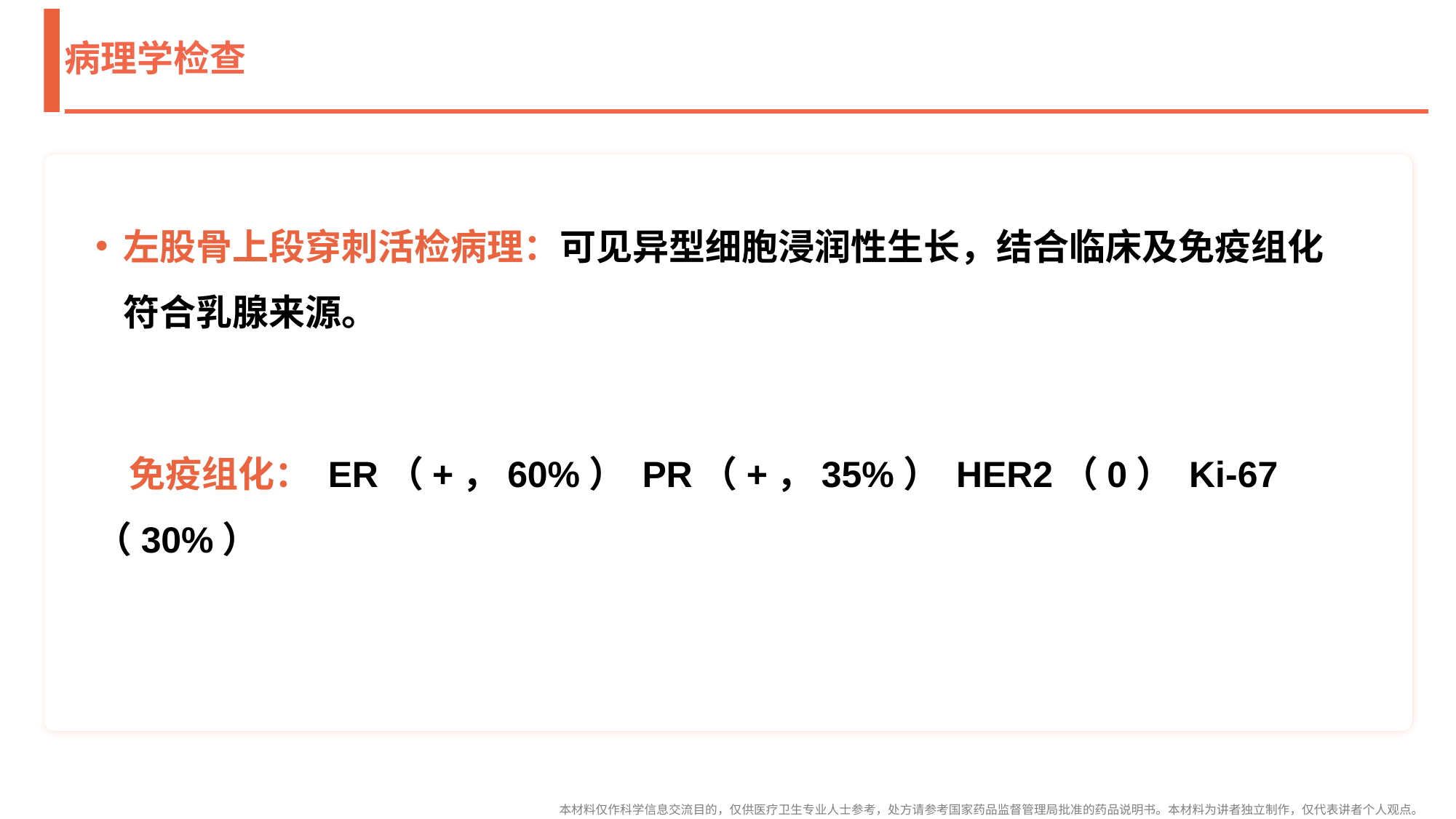

# 病理学检查

左股骨上段穿刺活检病理：可见异型细胞浸润性生长，结合临床及免疫组化符合乳腺来源。

   免疫组化： ER（+，60%） PR（+，35%） HER2（0） Ki-67（30%）